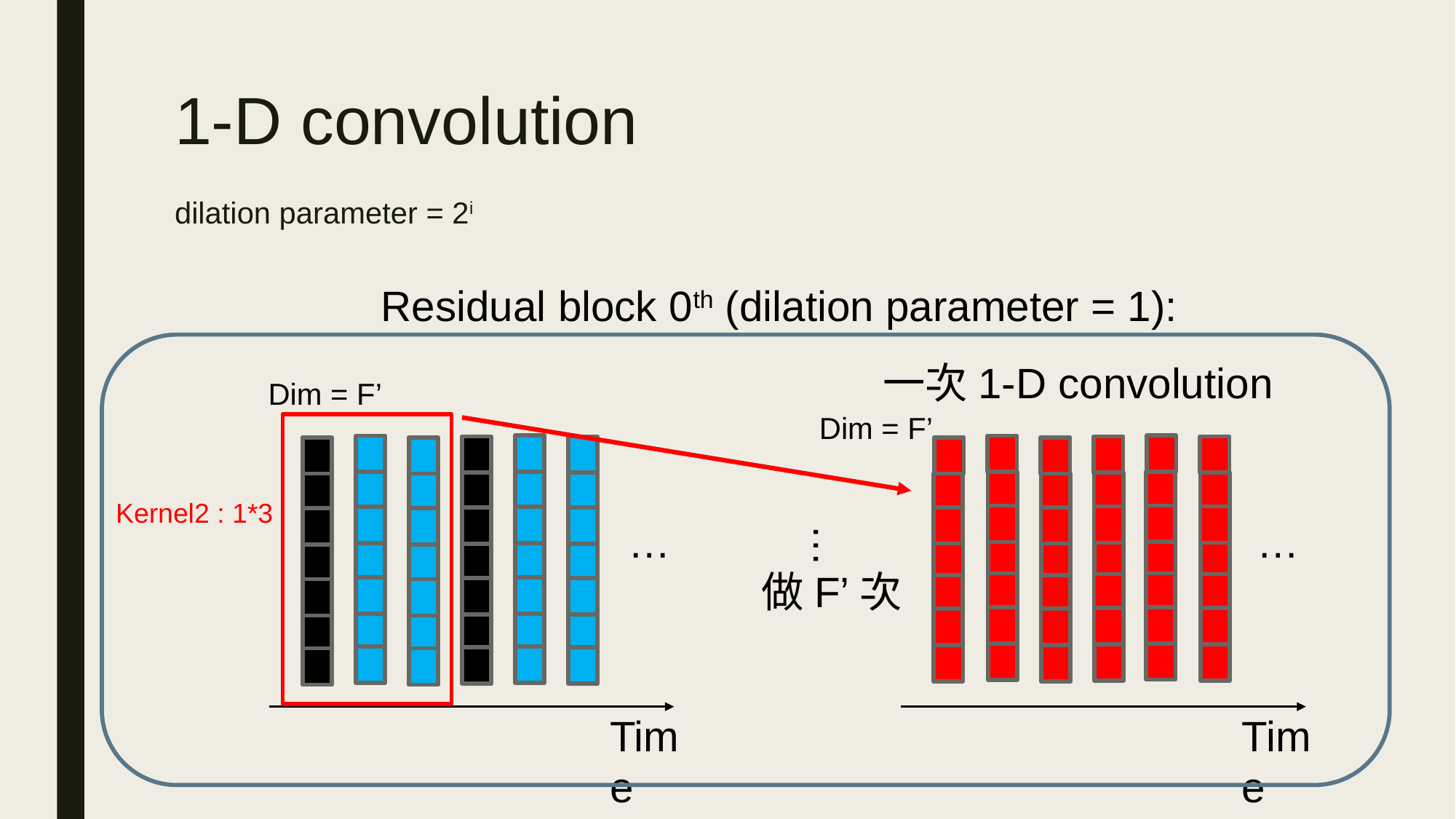

# 1-D convolution
dilation parameter = 2i

Residual block 0th (dilation parameter = 1):

一次1-D convolution
Dim = F’
Dim = F’

Kernel2 : 1*3

…
…
…

做F’次

Time
Time